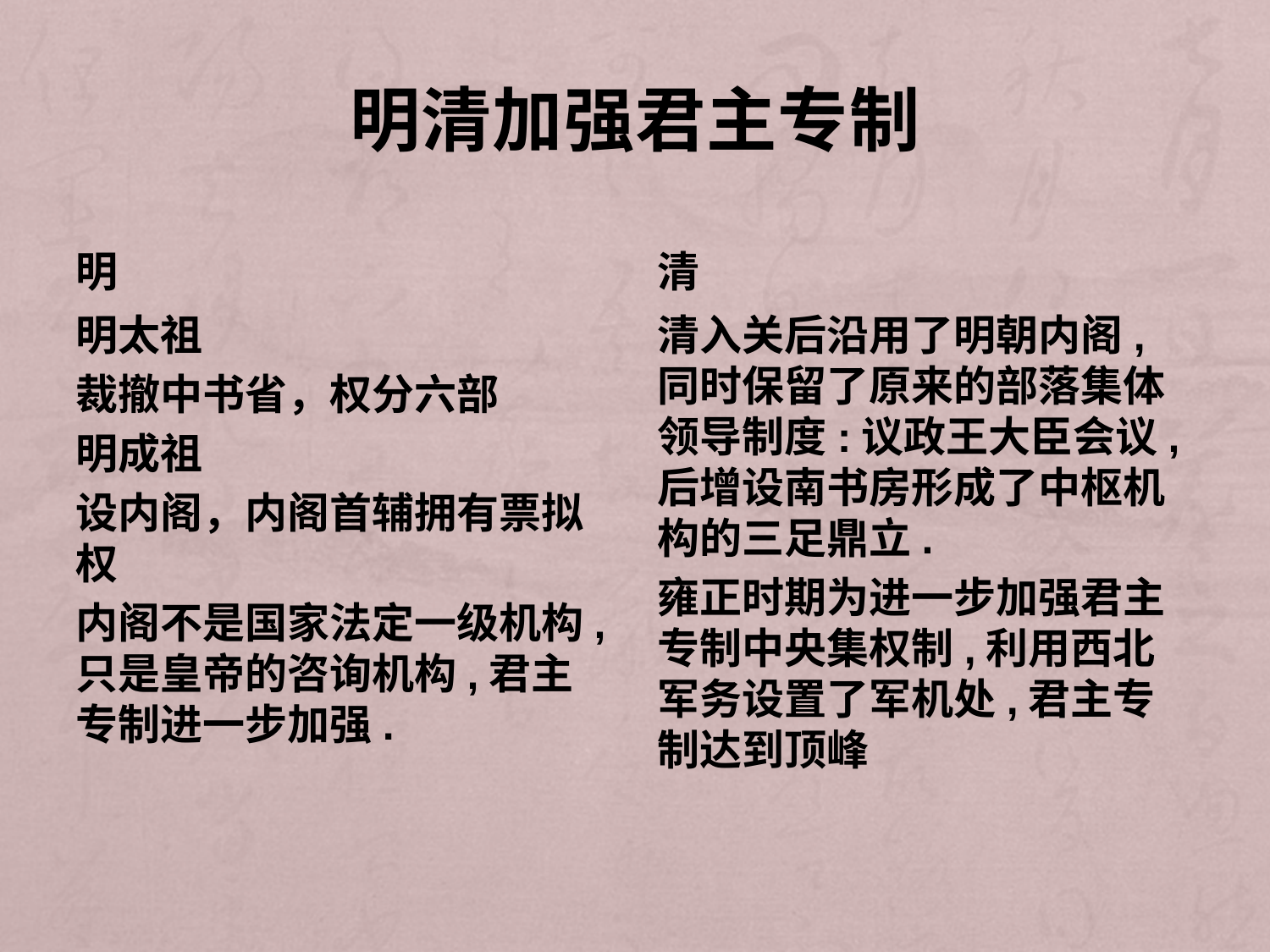

# 明清加强君主专制
明
清
明太祖
裁撤中书省，权分六部
明成祖
设内阁，内阁首辅拥有票拟权
内阁不是国家法定一级机构,只是皇帝的咨询机构,君主专制进一步加强.
清入关后沿用了明朝内阁,同时保留了原来的部落集体领导制度:议政王大臣会议,后增设南书房形成了中枢机构的三足鼎立.
雍正时期为进一步加强君主专制中央集权制,利用西北军务设置了军机处,君主专制达到顶峰